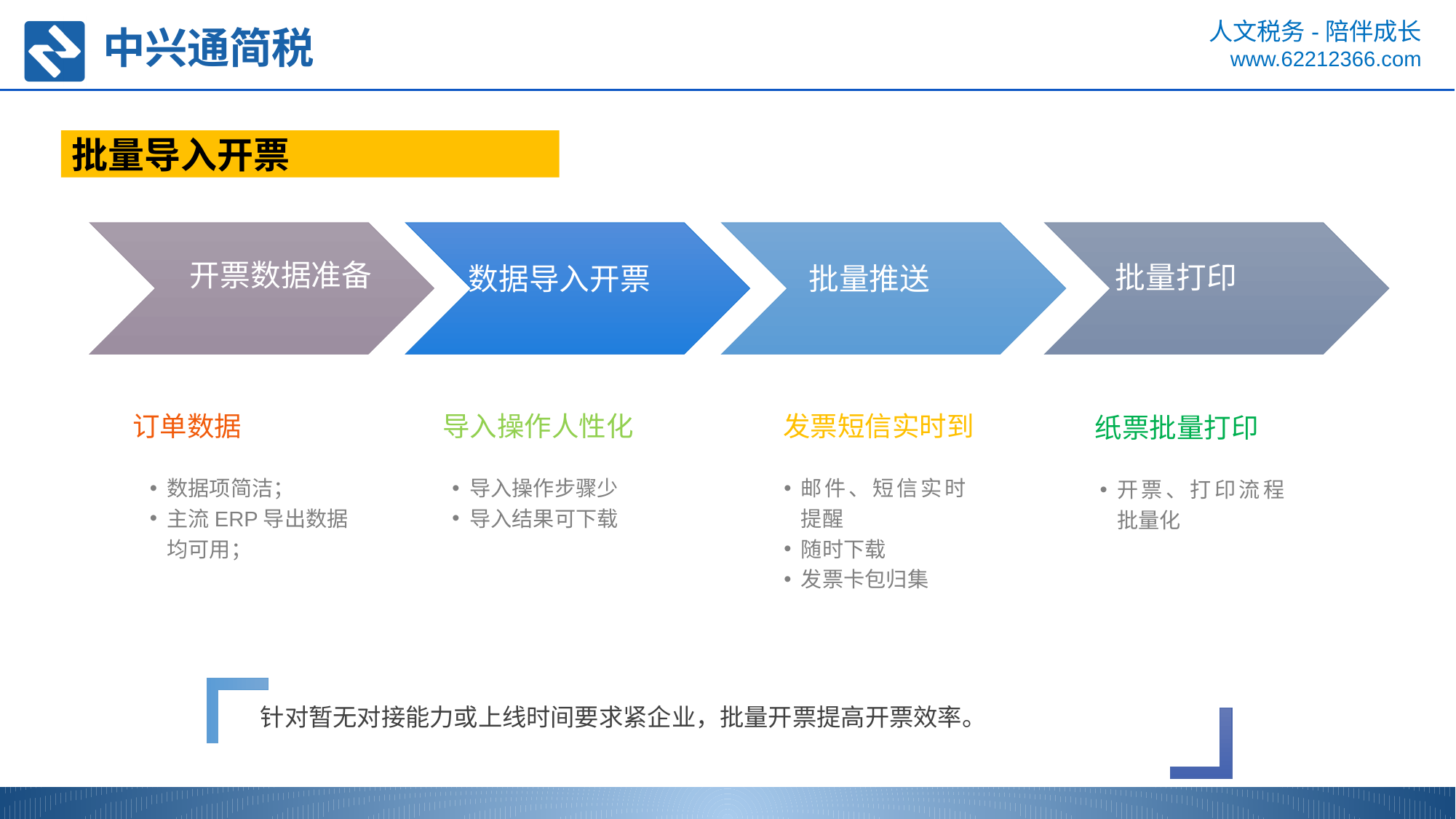

批量导入开票

开票数据准备
批量打印
数据导入开票
批量推送
订单数据
导入操作人性化
发票短信实时到
纸票批量打印
数据项简洁；
主流ERP导出数据均可用；

导入操作步骤少
导入结果可下载

邮件、短信实时提醒
随时下载
发票卡包归集
开票、打印流程批量化

针对暂无对接能力或上线时间要求紧企业，批量开票提高开票效率。